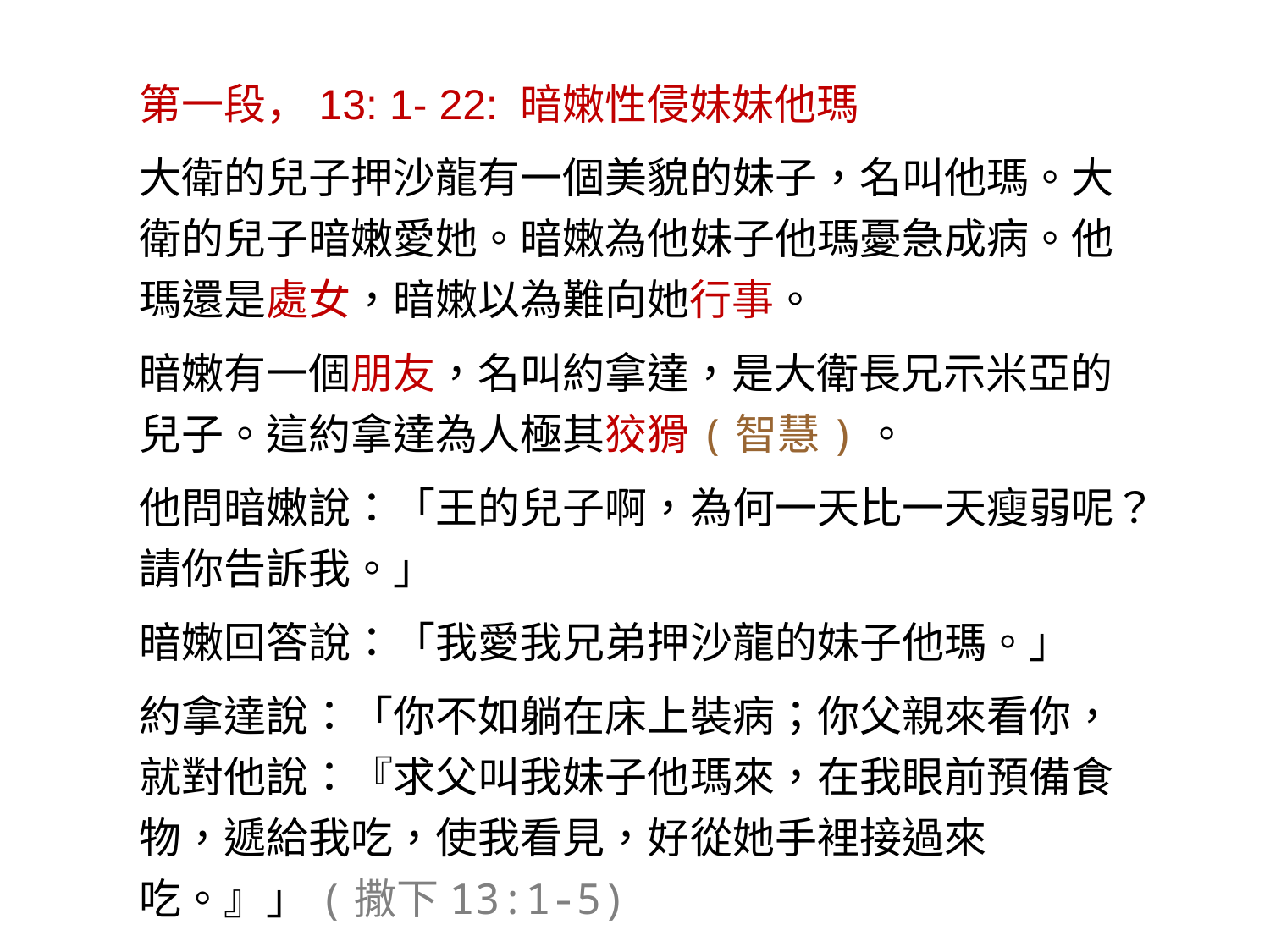

第一段，13: 1- 22: 暗嫩性侵妹妹他瑪
大衛的兒子押沙龍有一個美貌的妹子，名叫他瑪。大衛的兒子暗嫩愛她。暗嫩為他妹子他瑪憂急成病。他瑪還是處女，暗嫩以為難向她行事。
暗嫩有一個朋友，名叫約拿達，是大衛長兄示米亞的兒子。這約拿達為人極其狡猾(智慧)。
他問暗嫩說：「王的兒子啊，為何一天比一天瘦弱呢？請你告訴我。」
暗嫩回答說：「我愛我兄弟押沙龍的妹子他瑪。」
約拿達說：「你不如躺在床上裝病；你父親來看你，就對他說：『求父叫我妹子他瑪來，在我眼前預備食物，遞給我吃，使我看見，好從她手裡接過來吃。』」(撒下13:1-5)